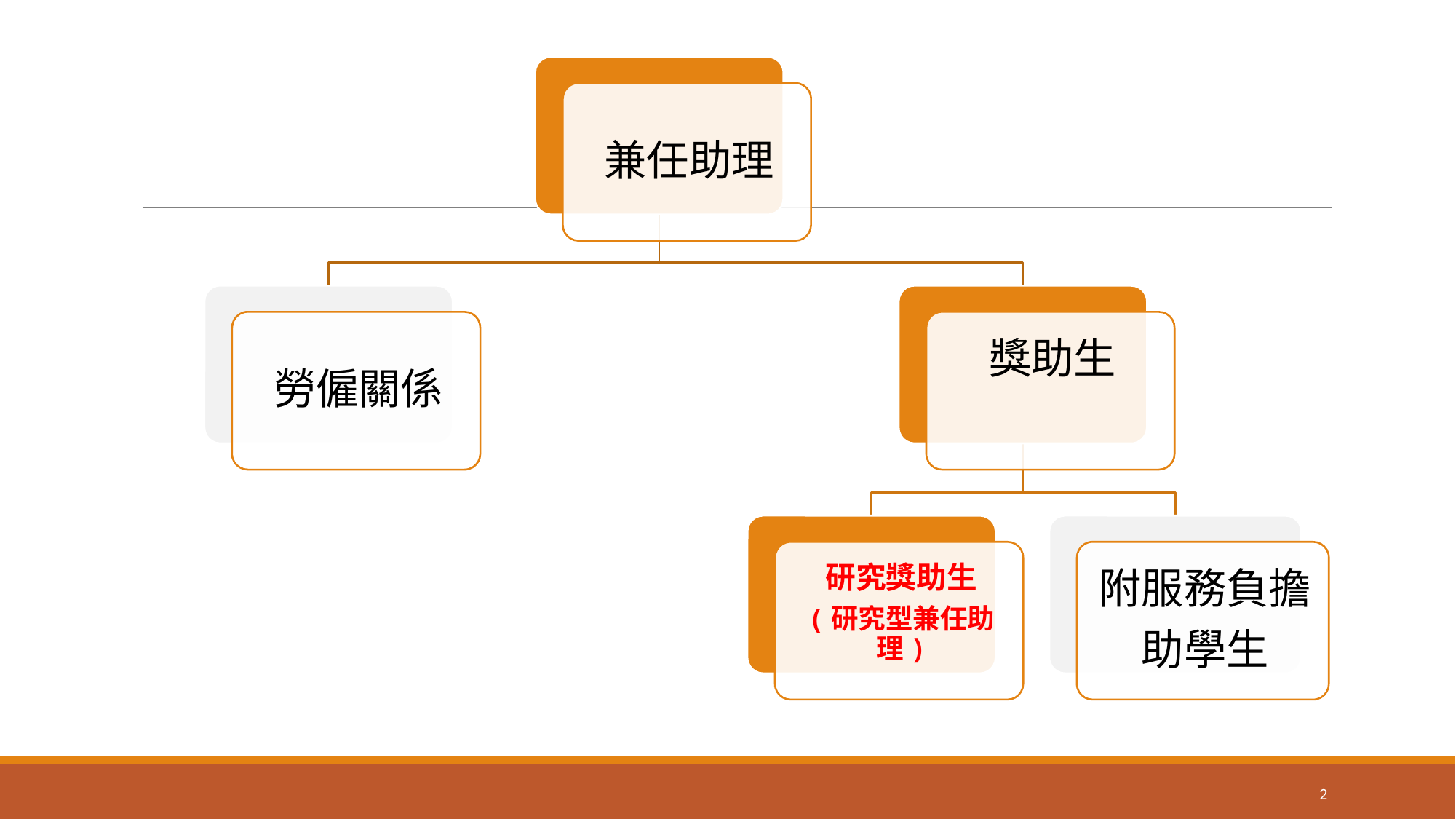

兼任助理
勞僱關係
獎助生

研究獎助生
(研究型兼任助理)

附服務負擔
助學生
2